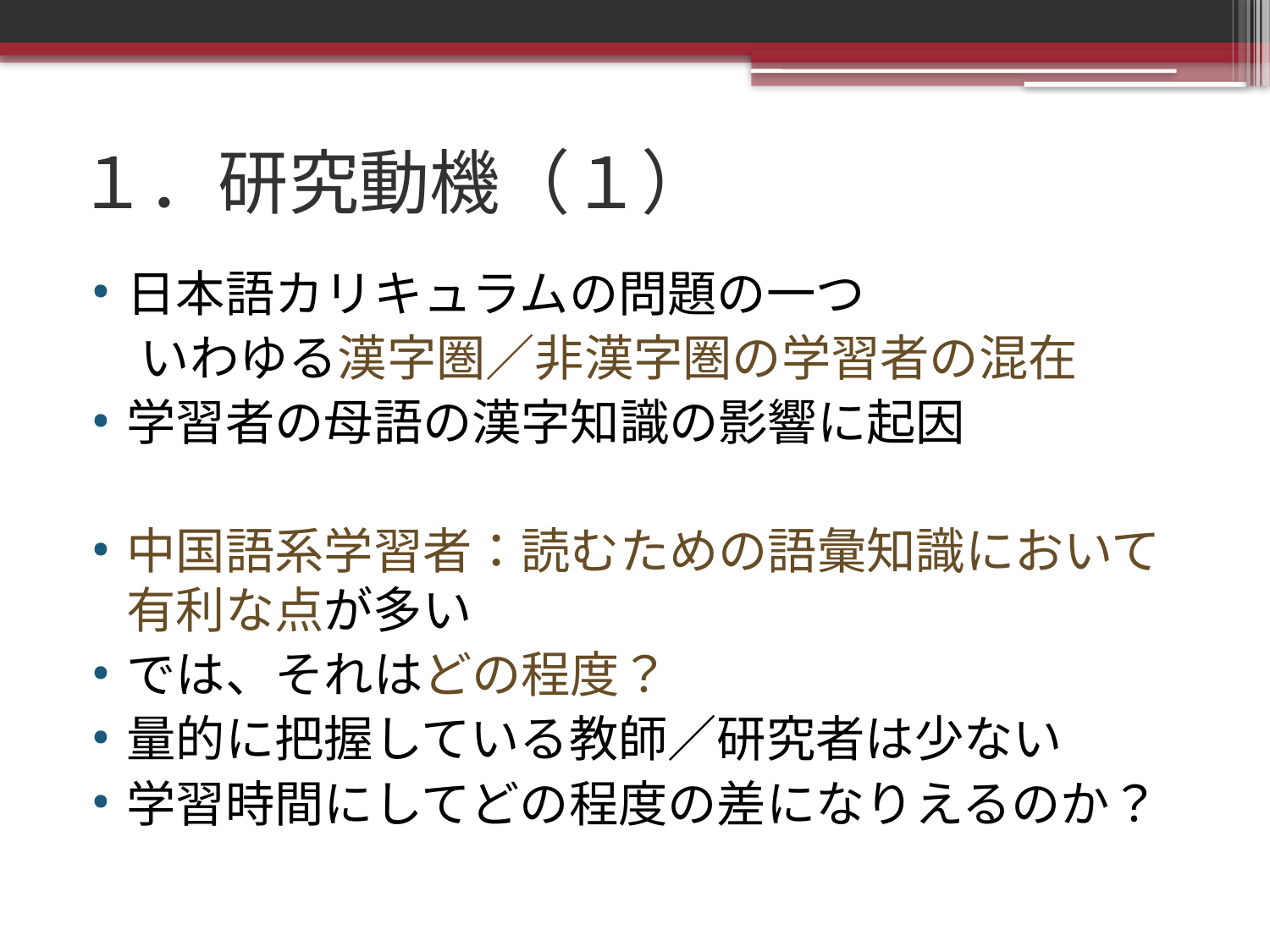

# １．研究動機（１）
日本語カリキュラムの問題の一つ
　いわゆる漢字圏／非漢字圏の学習者の混在
学習者の母語の漢字知識の影響に起因

中国語系学習者：読むための語彙知識において有利な点が多い
では、それはどの程度？
量的に把握している教師／研究者は少ない
学習時間にしてどの程度の差になりえるのか？